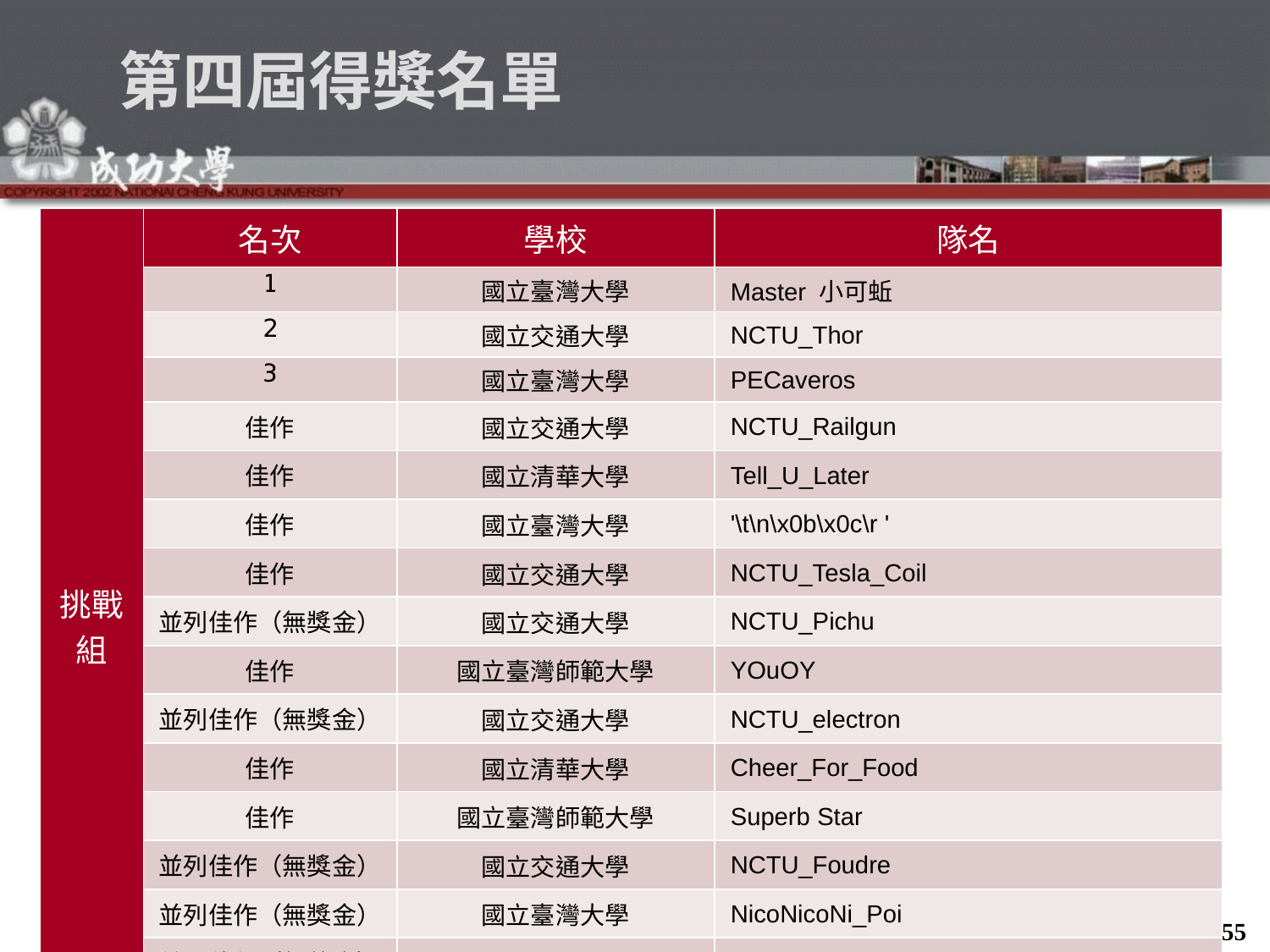

# 第四屆得獎名單
| 挑戰組 | 名次 | 學校 | 隊名 |
| --- | --- | --- | --- |
|  | 1 | 國立臺灣大學 | Master 小可蚯 |
|  | 2 | 國立交通大學 | NCTU\_Thor |
|  | 3 | 國立臺灣大學 | PECaveros |
|  | 佳作 | 國立交通大學 | NCTU\_Railgun |
|  | 佳作 | 國立清華大學 | Tell\_U\_Later |
|  | 佳作 | 國立臺灣大學 | '\t\n\x0b\x0c\r ' |
|  | 佳作 | 國立交通大學 | NCTU\_Tesla\_Coil |
|  | 並列佳作（無獎金） | 國立交通大學 | NCTU\_Pichu |
|  | 佳作 | 國立臺灣師範大學 | YOuOY |
|  | 並列佳作（無獎金） | 國立交通大學 | NCTU\_electron |
|  | 佳作 | 國立清華大學 | Cheer\_For\_Food |
|  | 佳作 | 國立臺灣師範大學 | Superb Star |
|  | 並列佳作（無獎金） | 國立交通大學 | NCTU\_Foudre |
|  | 並列佳作（無獎金） | 國立臺灣大學 | NicoNicoNi\_Poi |
|  | 並列佳作（無獎金） | 國立交通大學 | NCTU\_Ravenclaw |
55